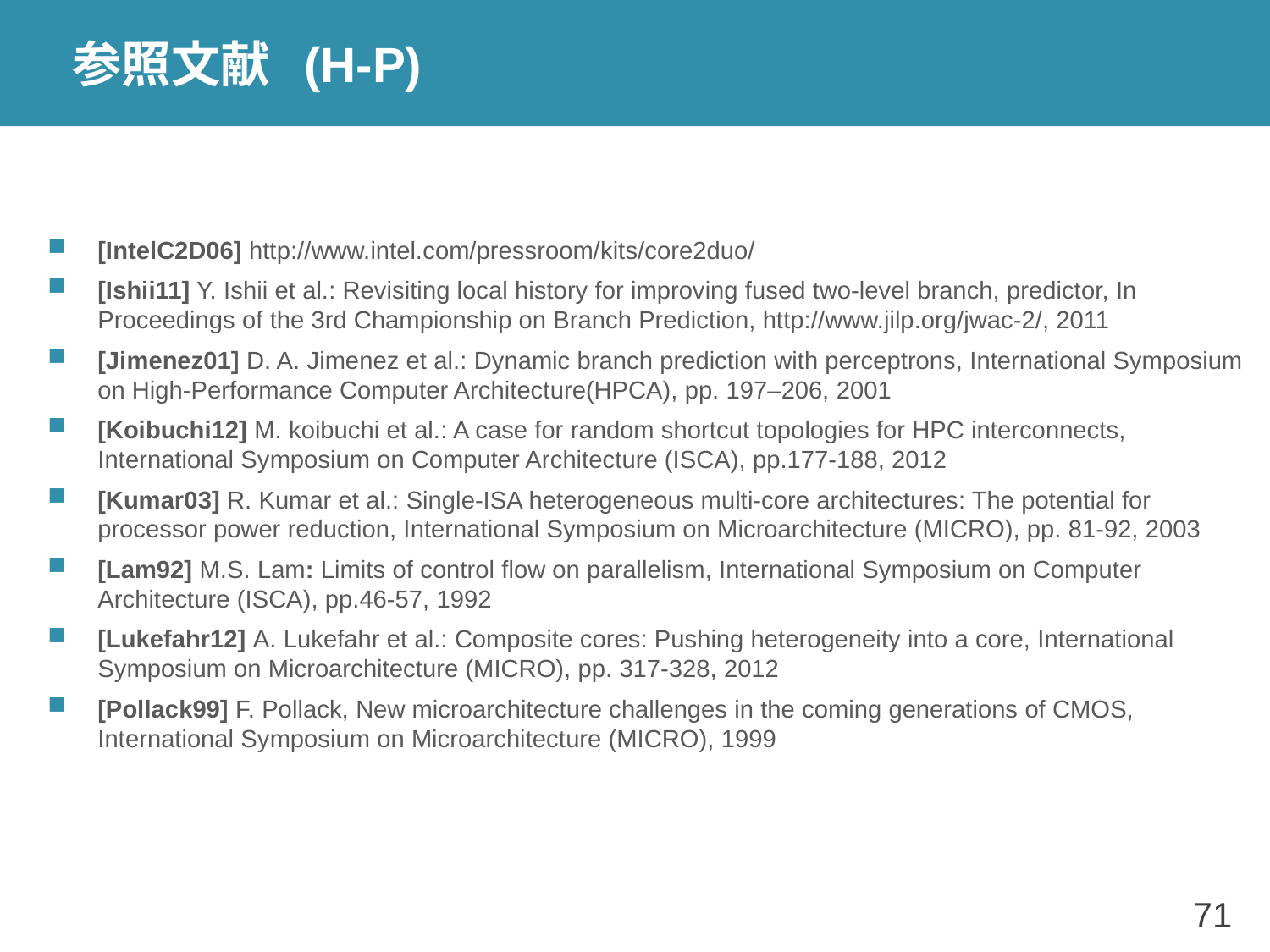

# 参照文献  (H-P)
[IntelC2D06] http://www.intel.com/pressroom/kits/core2duo/
[Ishii11] Y. Ishii et al.: Revisiting local history for improving fused two-level branch, predictor, In Proceedings of the 3rd Championship on Branch Prediction, http://www.jilp.org/jwac-2/, 2011
[Jimenez01] D. A. Jimenez et al.: Dynamic branch prediction with perceptrons, International Symposium on High-Performance Computer Architecture(HPCA), pp. 197–206, 2001
[Koibuchi12] M. koibuchi et al.: A case for random shortcut topologies for HPC interconnects, International Symposium on Computer Architecture (ISCA), pp.177-188, 2012
[Kumar03] R. Kumar et al.: Single-ISA heterogeneous multi-core architectures: The potential for processor power reduction, International Symposium on Microarchitecture (MICRO), pp. 81-92, 2003
[Lam92] M.S. Lam: Limits of control flow on parallelism, International Symposium on Computer Architecture (ISCA), pp.46-57, 1992
[Lukefahr12] A. Lukefahr et al.: Composite cores: Pushing heterogeneity into a core, International Symposium on Microarchitecture (MICRO), pp. 317-328, 2012
[Pollack99] F. Pollack, New microarchitecture challenges in the coming generations of CMOS, International Symposium on Microarchitecture (MICRO), 1999